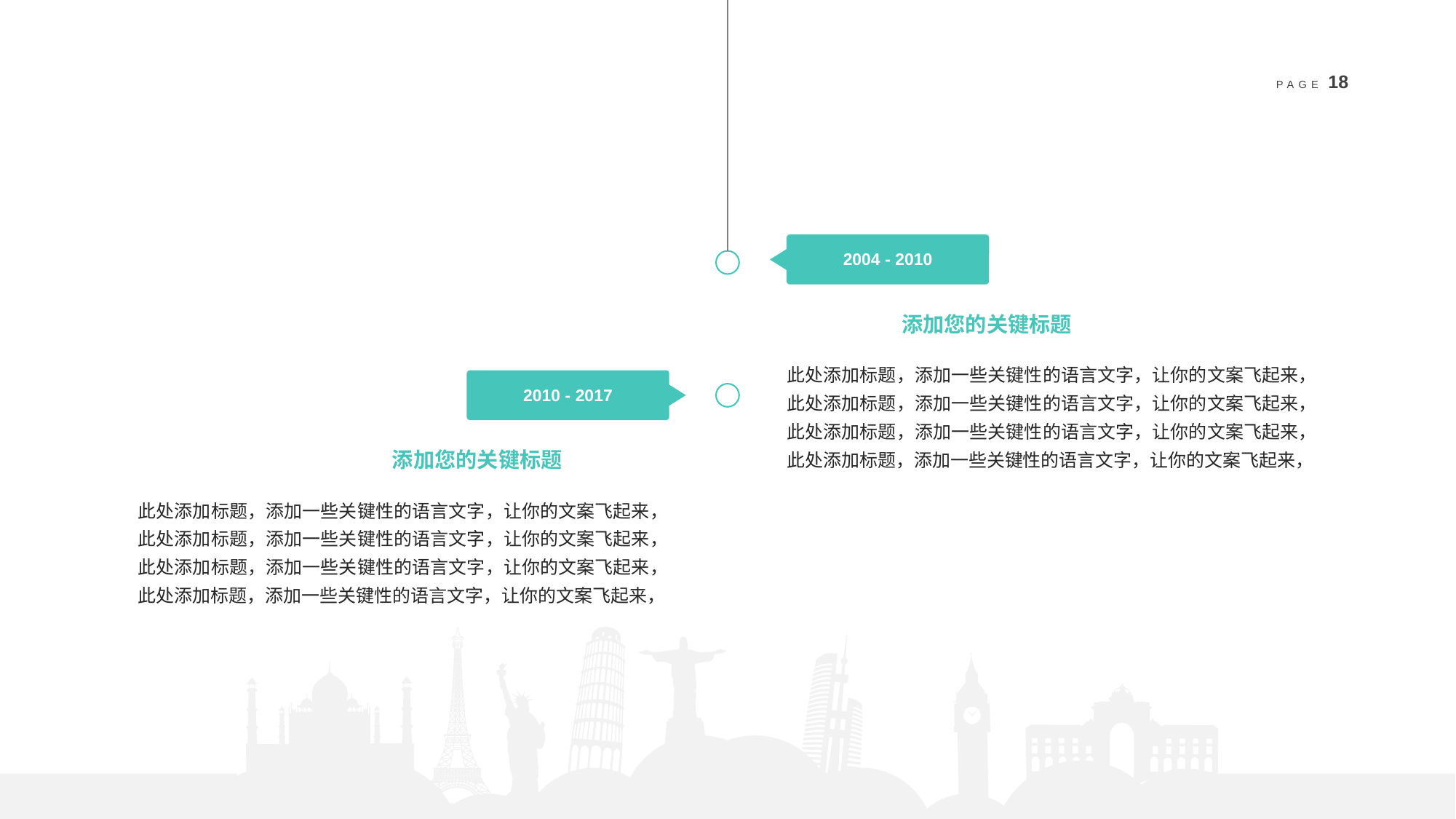

2004 - 2010

添加您的关键标题
此处添加标题，添加一些关键性的语言文字，让你的文案飞起来，此处添加标题，添加一些关键性的语言文字，让你的文案飞起来，此处添加标题，添加一些关键性的语言文字，让你的文案飞起来，此处添加标题，添加一些关键性的语言文字，让你的文案飞起来，

2010 - 2017

添加您的关键标题
此处添加标题，添加一些关键性的语言文字，让你的文案飞起来，此处添加标题，添加一些关键性的语言文字，让你的文案飞起来，此处添加标题，添加一些关键性的语言文字，让你的文案飞起来，此处添加标题，添加一些关键性的语言文字，让你的文案飞起来，